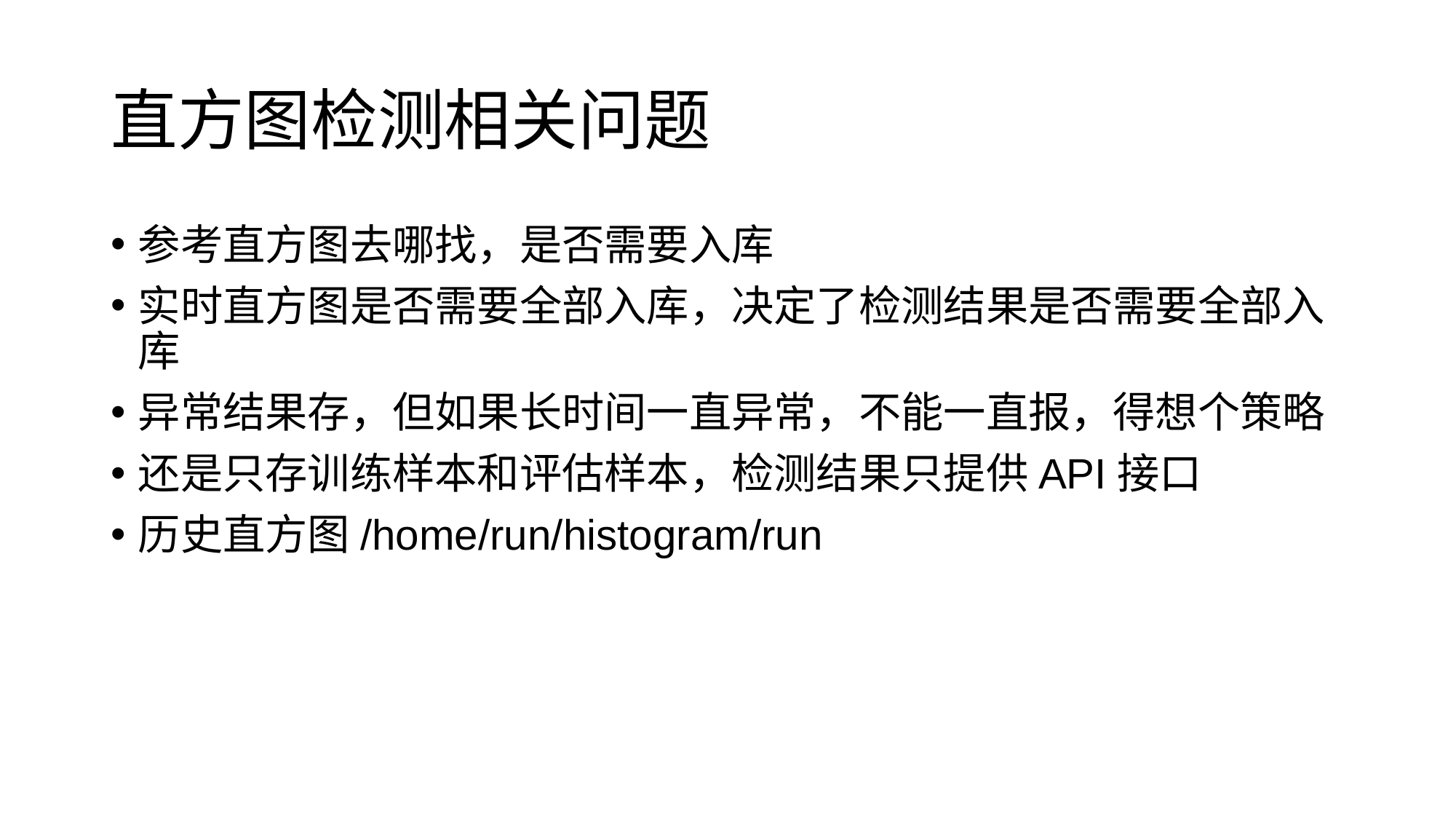

# 直方图检测相关问题
参考直方图去哪找，是否需要入库
实时直方图是否需要全部入库，决定了检测结果是否需要全部入库
异常结果存，但如果长时间一直异常，不能一直报，得想个策略
还是只存训练样本和评估样本，检测结果只提供API接口
历史直方图/home/run/histogram/run